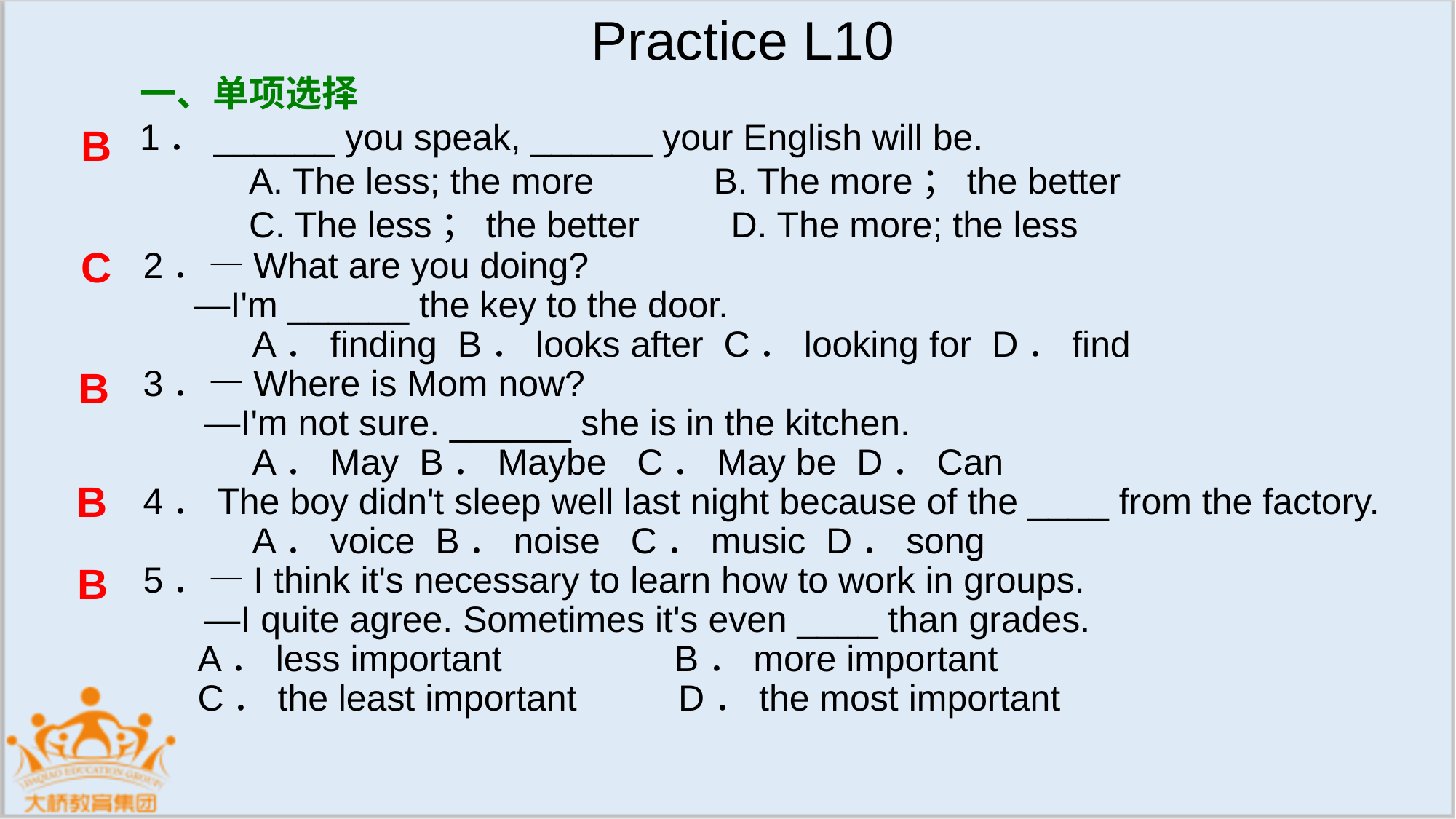

Practice L10
一、单项选择
1．______ you speak, ______ your English will be.
	A. The less; the more　        B. The more；the better
	C. The less；the better         D. The more; the less
B
C
2．—What are you doing?
     —I'm ______ the key to the door.
	A．finding  B．looks after  C．looking for  D．find
3．—Where is Mom now?
      —I'm not sure. ______ she is in the kitchen.
	A．May  B．Maybe   C．May be  D．Can
4．The boy didn't sleep well last night because of the ____ from the factory.
	A．voice  B．noise   C．music  D．song
5．—I think it's necessary to learn how to work in groups.
      —I quite agree. Sometimes it's even ____ than grades.
A．less important                 B．more important
C．the least important          D．the most important

B
B
B